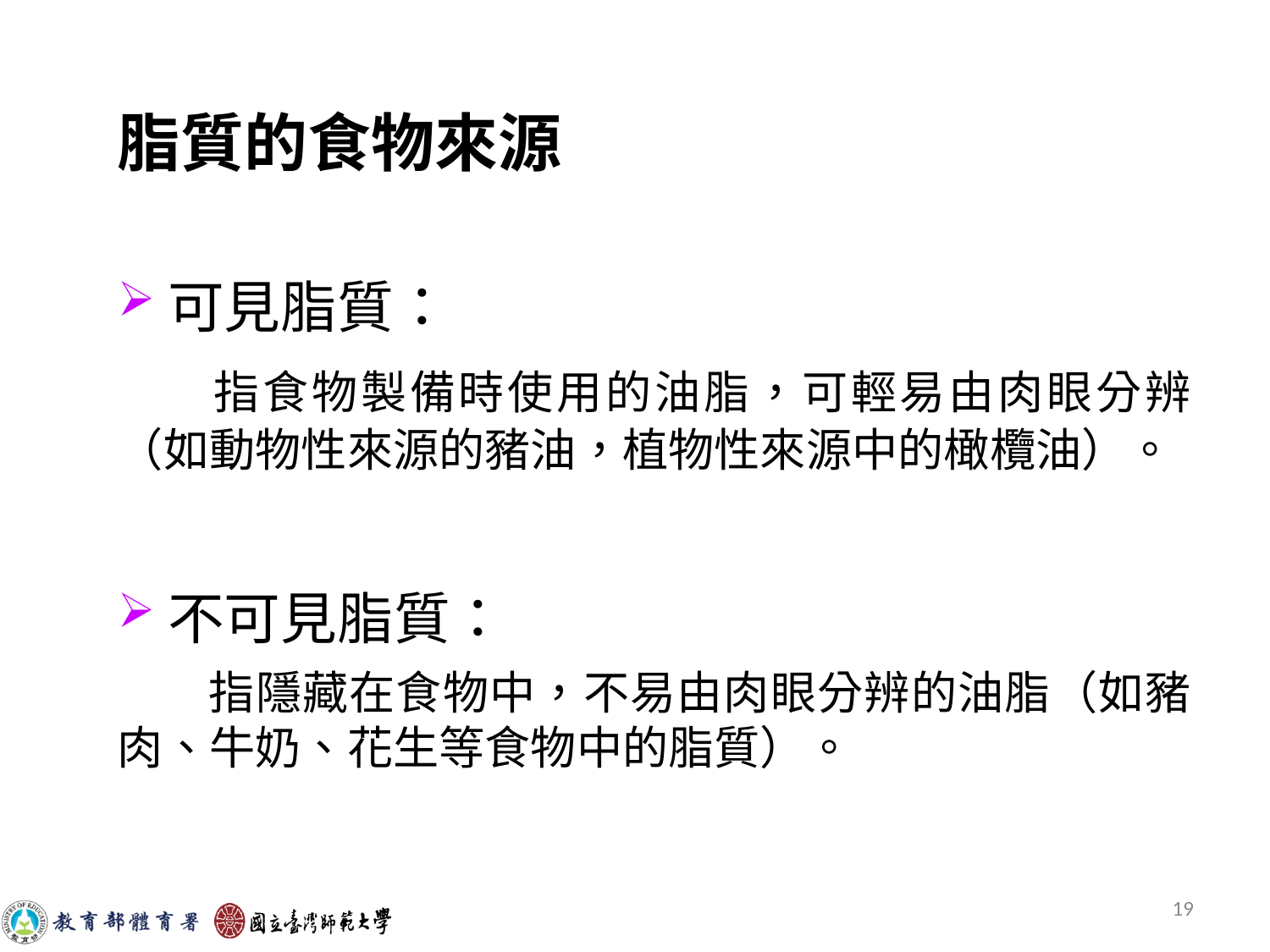

脂質的食物來源

可見脂質：
     指食物製備時使用的油脂，可輕易由肉眼分辨（如動物性來源的豬油，植物性來源中的橄欖油）。

不可見脂質：
       指隱藏在食物中，不易由肉眼分辨的油脂（如豬肉、牛奶、花生等食物中的脂質）。
19